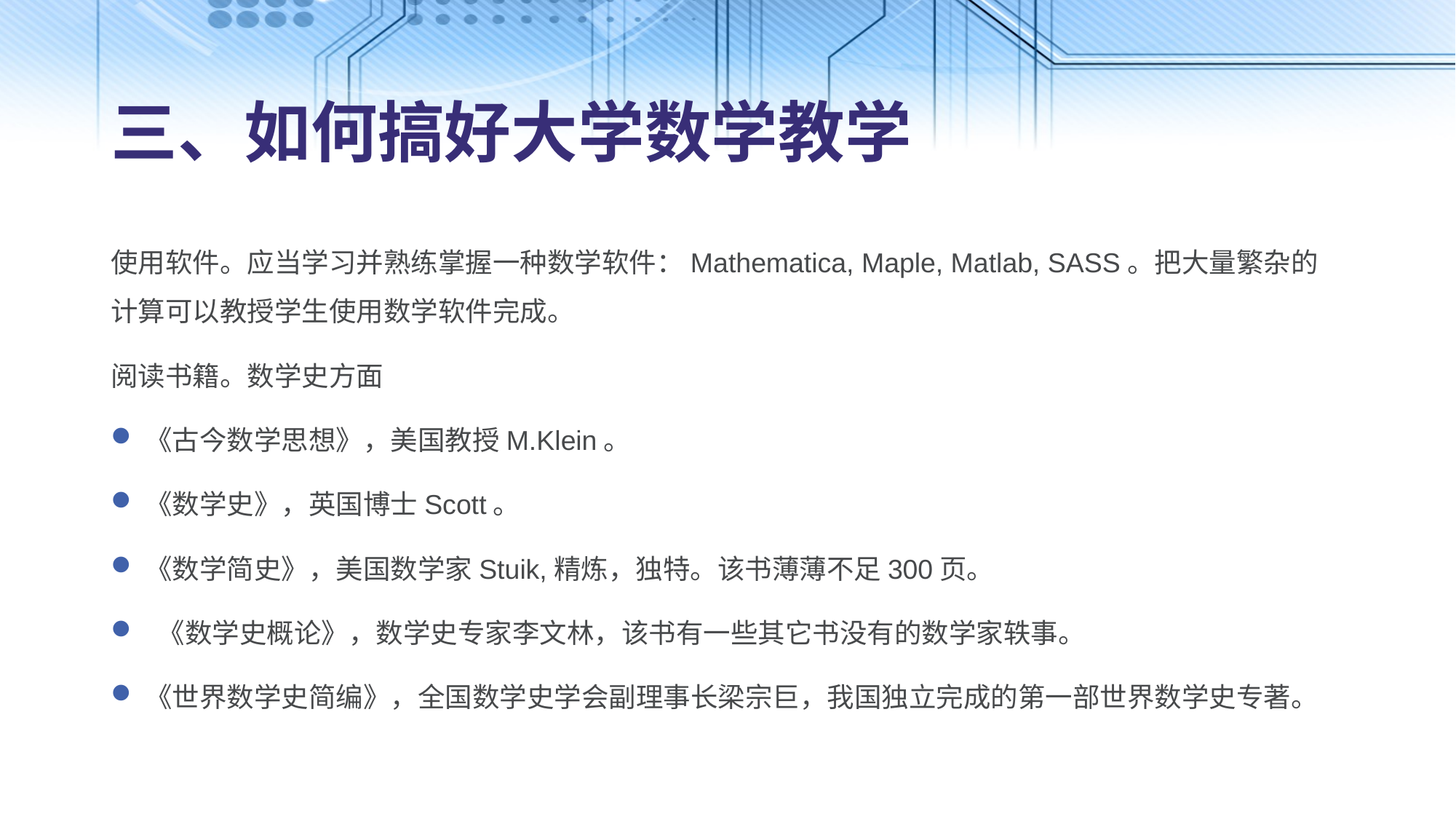

三、如何搞好大学数学教学
使用软件。应当学习并熟练掌握一种数学软件：Mathematica, Maple, Matlab, SASS。把大量繁杂的计算可以教授学生使用数学软件完成。
阅读书籍。数学史方面
《古今数学思想》，美国教授M.Klein。
《数学史》，英国博士Scott。
《数学简史》，美国数学家Stuik,精炼，独特。该书薄薄不足300页。
 《数学史概论》，数学史专家李文林，该书有一些其它书没有的数学家轶事。
《世界数学史简编》，全国数学史学会副理事长梁宗巨，我国独立完成的第一部世界数学史专著。